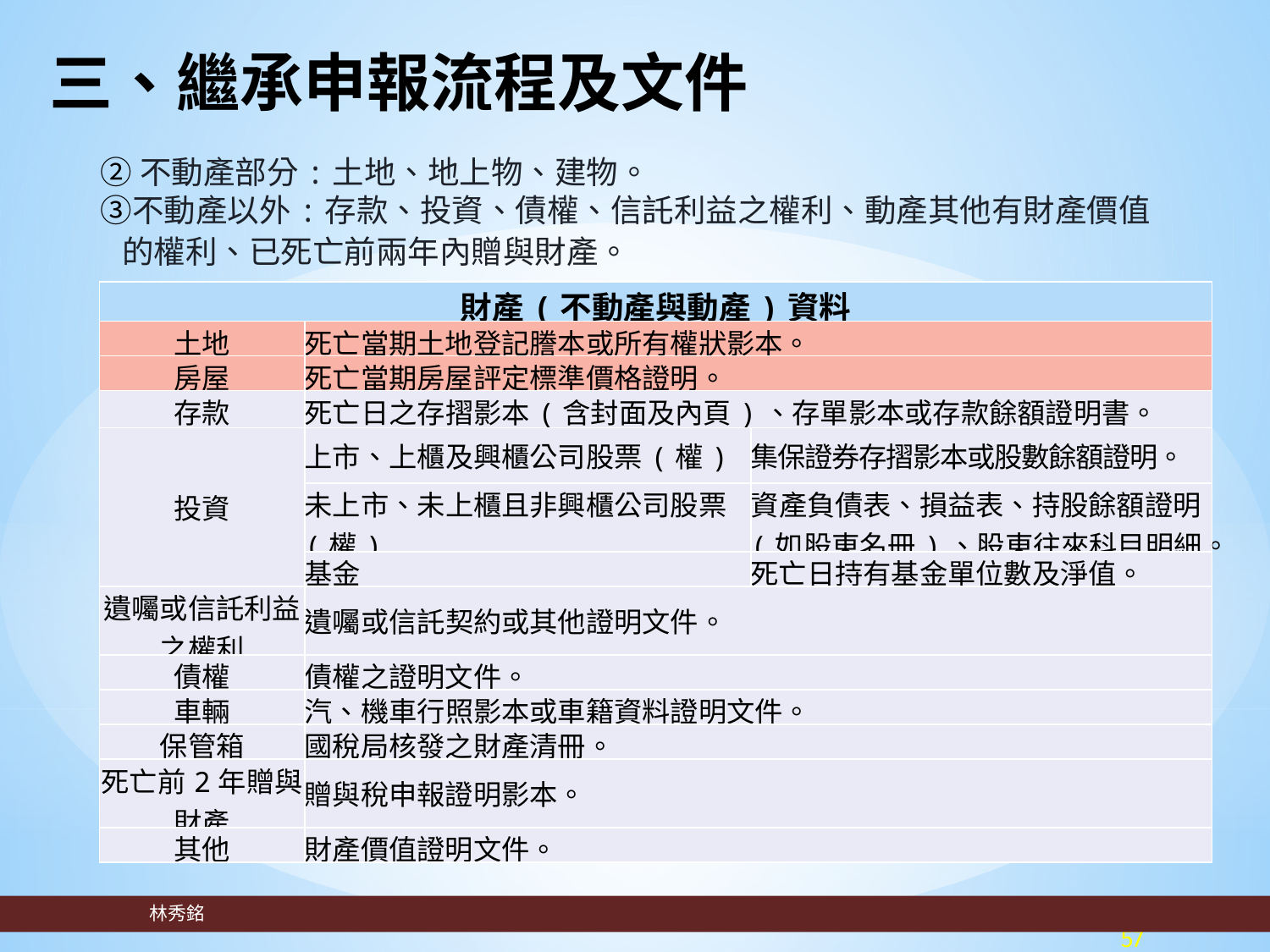

三、繼承申報流程及文件
       ②不動產部分:土地、地上物、建物。
       ③不動產以外:存款、投資、債權、信託利益之權利、動產其他有財產價值
         的權利、已死亡前兩年內贈與財產。
| 財產(不動產與動產)資料 |  |  |
| --- | --- | --- |
| 土地 | 死亡當期土地登記謄本或所有權狀影本。 |  |
| 房屋 | 死亡當期房屋評定標準價格證明。 |  |
| 存款 | 死亡日之存摺影本(含封面及內頁)、存單影本或存款餘額證明書。 |  |
| 投資 | 上市、上櫃及興櫃公司股票(權) | 集保證券存摺影本或股數餘額證明。 |
|  | 未上市、未上櫃且非興櫃公司股票 (權) | 資產負債表、損益表、持股餘額證明(如股東名冊)、股東往來科目明細。 |
|  | 基金 | 死亡日持有基金單位數及淨值。 |
| 遺囑或信託利益之權利 | 遺囑或信託契約或其他證明文件。 |  |
| 債權 | 債權之證明文件。 |  |
| 車輛 | 汽、機車行照影本或車籍資料證明文件。 |  |
| 保管箱 | 國稅局核發之財產清冊。 |  |
| 死亡前2年贈與財產 | 贈與稅申報證明影本。 |  |
| 其他 | 財產價值證明文件。 |  |
                                 林秀銘
57